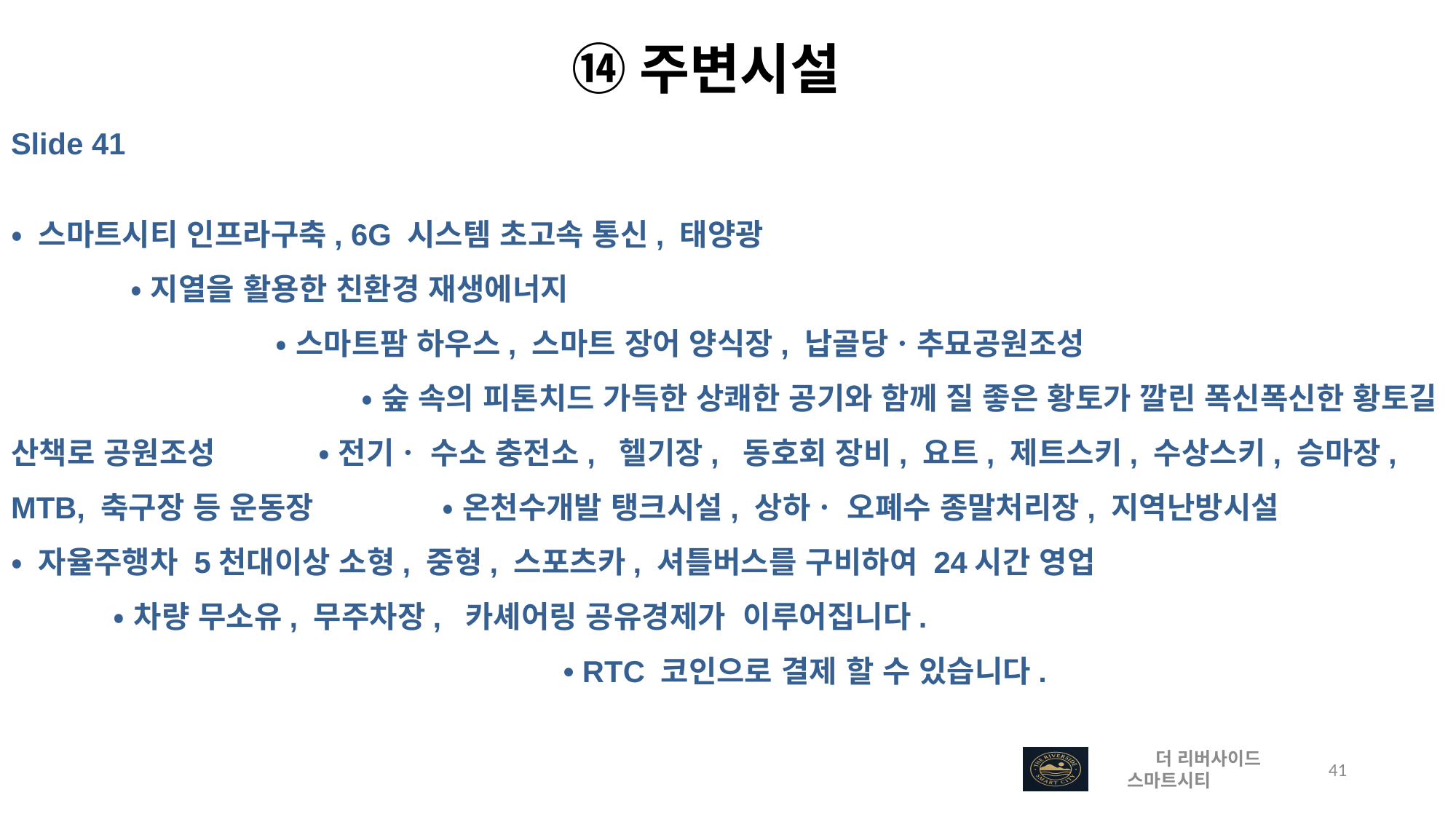

⑭주변시설
Slide 41
• 스마트시티 인프라구축, 6G 시스템 초고속 통신, 태양광                                                                                              • 지열을 활용한 친환경 재생에너지                                                                                                                                      • 스마트팜 하우스, 스마트 장어 양식장, 납골당ㆍ추묘공원조성                                                                                    • 숲 속의 피톤치드 가득한 상쾌한 공기와 함께 질 좋은 황토가 깔린 폭신폭신한 황토길 산책로 공원조성            • 전기ㆍ 수소 충전소,  헬기장,  동호회 장비, 요트, 제트스키, 수상스키, 승마장, MTB, 축구장 등 운동장               • 온천수개발 탱크시설, 상하ㆍ 오폐수 종말처리장, 지역난방시설
• 자율주행차 5천대이상 소형, 중형, 스포츠카, 셔틀버스를 구비하여 24시간 영업                                                     • 차량 무소유, 무주차장,  카셰어링 공유경제가  이루어집니다.                                                                                                                                • RTC 코인으로 결제 할 수 있습니다.
             더 리버사이드 스마트시티
  41